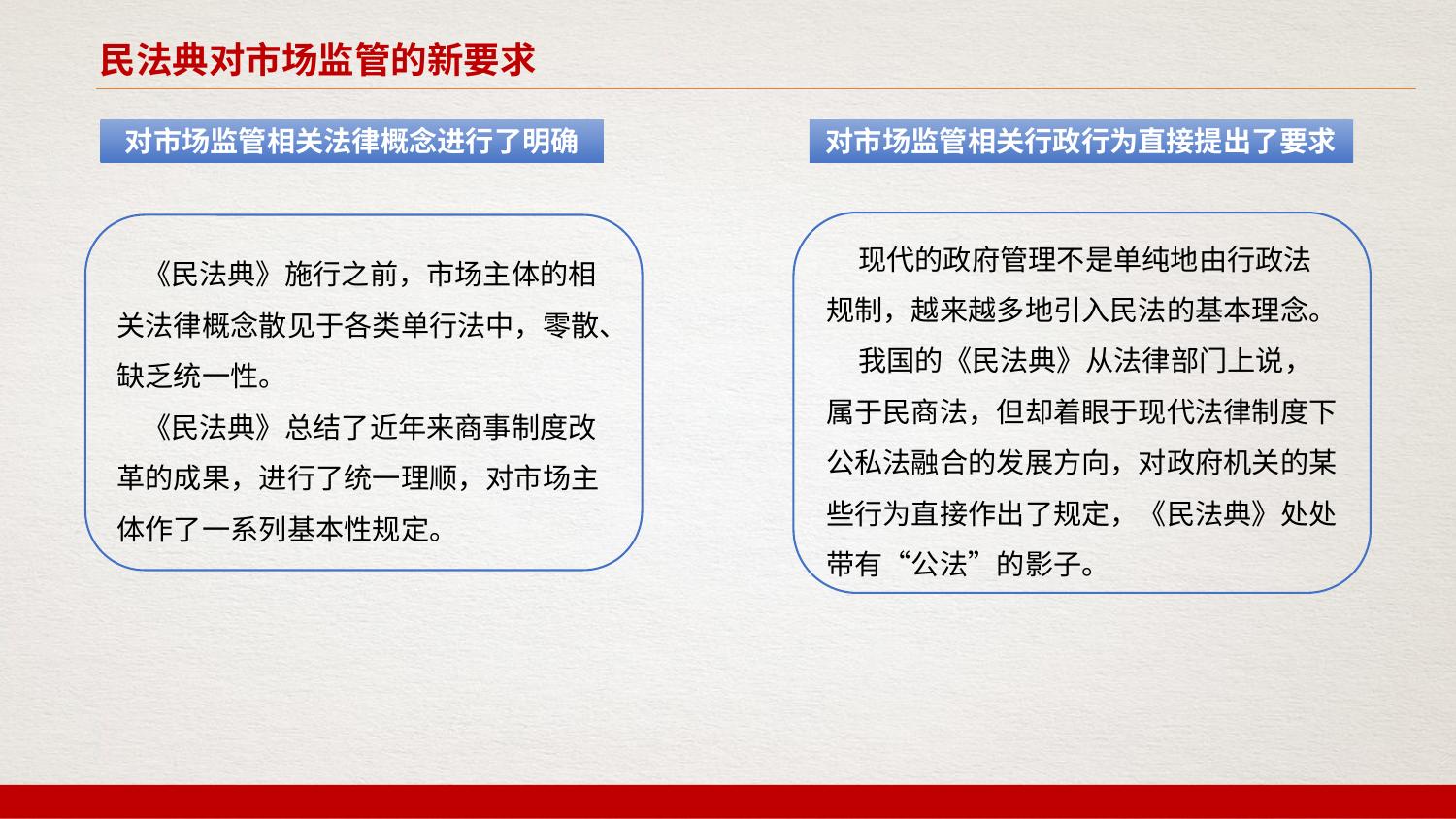

民法典对市场监管的新要求
对市场监管相关行政行为直接提出了要求
对市场监管相关法律概念进行了明确
    现代的政府管理不是单纯地由行政法规制，越来越多地引入民法的基本理念。
    我国的《民法典》从法律部门上说，属于民商法，但却着眼于现代法律制度下公私法融合的发展方向，对政府机关的某些行为直接作出了规定，《民法典》处处带有“公法”的影子。
   《民法典》施行之前，市场主体的相关法律概念散见于各类单行法中，零散、缺乏统一性。
   《民法典》总结了近年来商事制度改革的成果，进行了统一理顺，对市场主体作了一系列基本性规定。